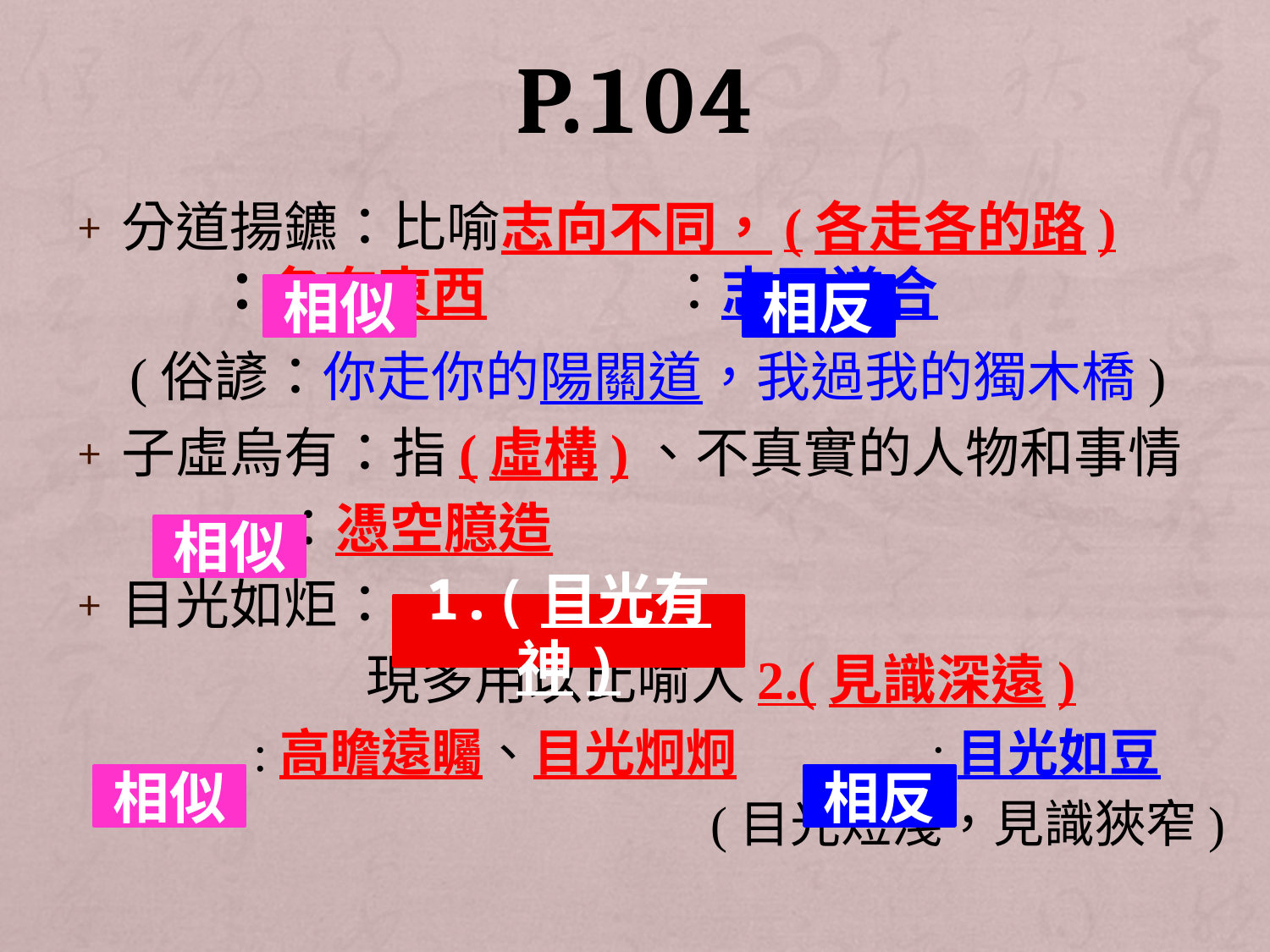

# P.104
分道揚鑣：比喻志向不同，(各走各的路)               ：各奔東西               ：志同道合
    (俗諺：你走你的陽關道，我過我的獨木橋)
子虛烏有：指(虛構)、不真實的人物和事情
                ：憑空臆造
目光如炬：
                       現多用以比喻人2.(見識深遠)
              :高瞻遠矚、目光炯炯                :目光如豆
                                                  (目光短淺，見識狹窄)

相似
相反
相似
1.(目光有神)
相似
相反